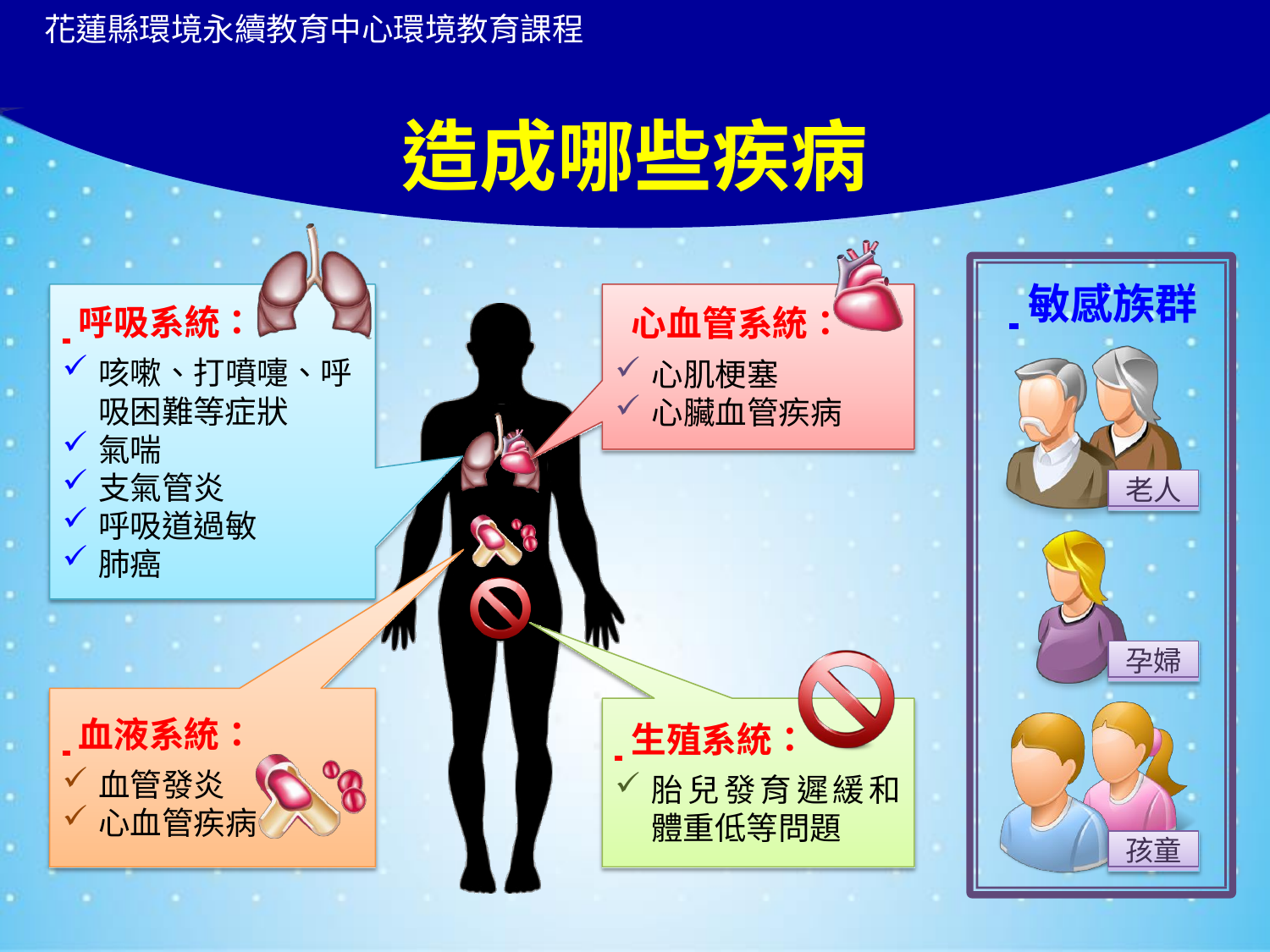

# 造成哪些疾病

 敏感族群

 呼吸系統：
咳嗽、打噴嚏、呼
吸困難等症狀
氣喘
支氣管炎
呼吸道過敏
肺癌

 心血管系統：
心肌梗塞
心臟血管疾病

老人

孕婦

 血液系統：
血管發炎
心血管疾病

 生殖系統：
胎兒發育遲緩和 體重低等問題

孩童